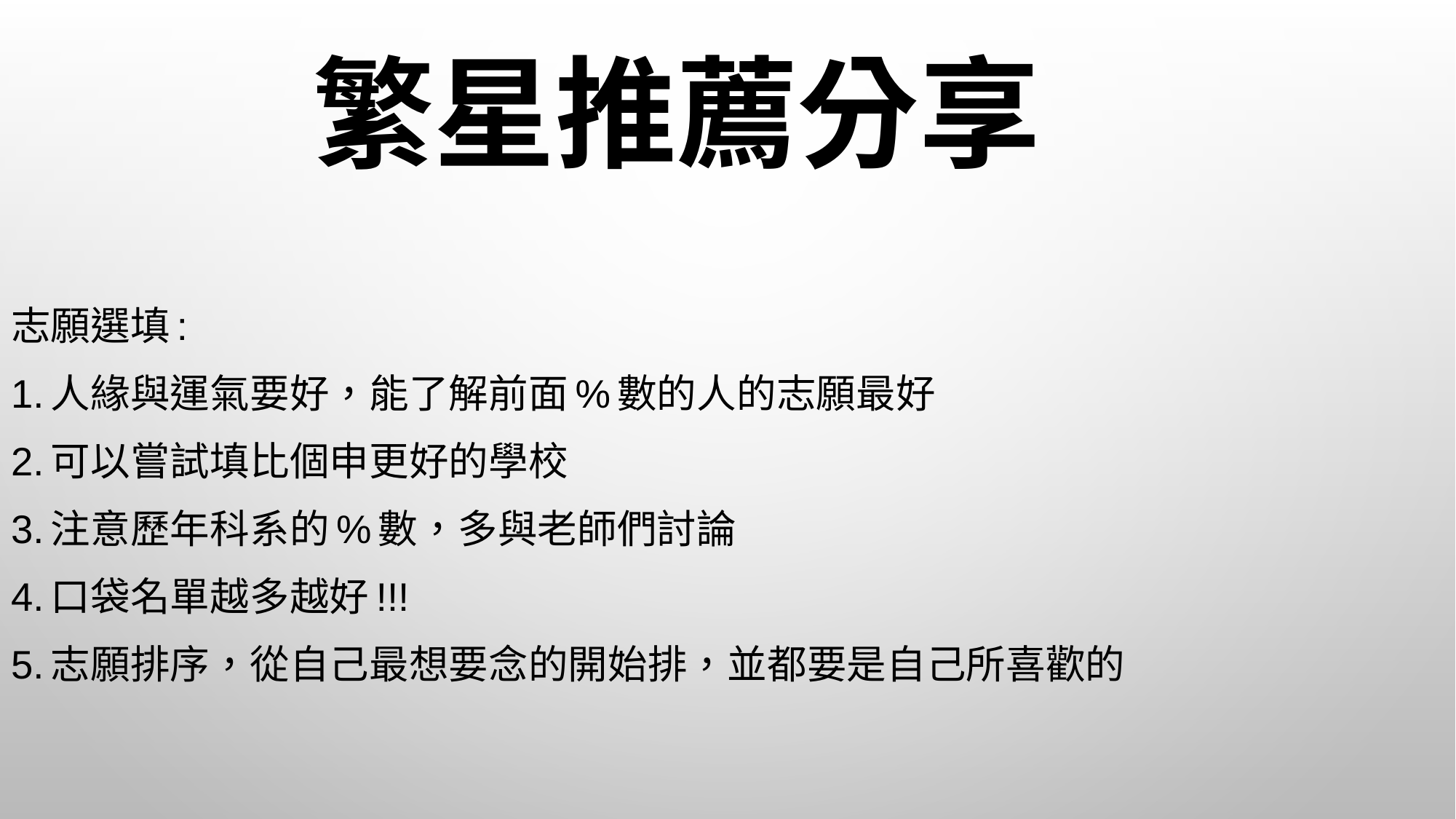

# 繁星推薦分享
志願選填:
1.人緣與運氣要好，能了解前面%數的人的志願最好
2.可以嘗試填比個申更好的學校
3.注意歷年科系的%數，多與老師們討論
4.口袋名單越多越好!!!
5.志願排序，從自己最想要念的開始排，並都要是自己所喜歡的